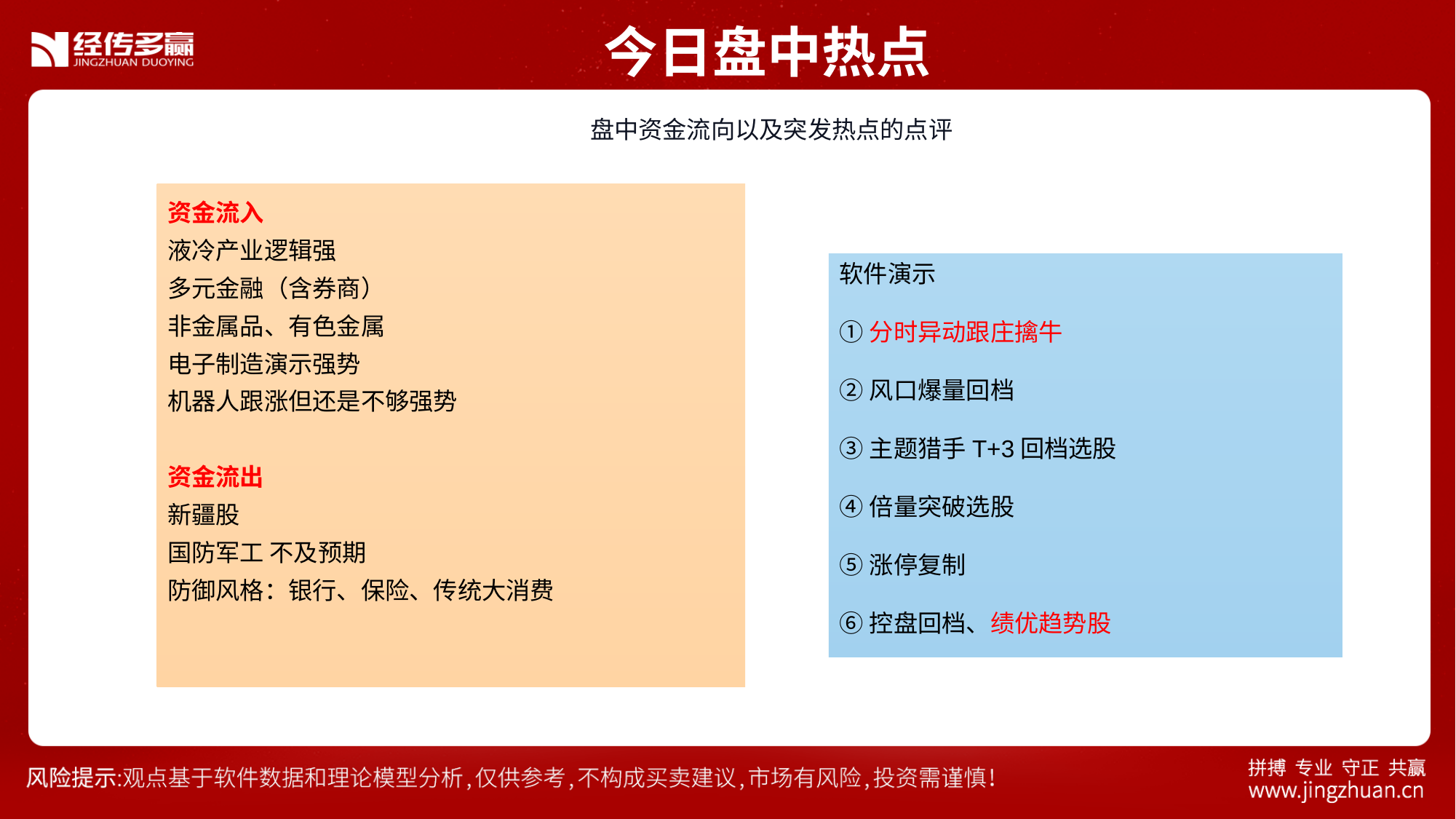

今日盘中热点
          盘中资金流向以及突发热点的点评

资金流入
液冷产业逻辑强
多元金融（含券商）
非金属品、有色金属
电子制造演示强势
机器人跟涨但还是不够强势

资金流出
新疆股
国防军工 不及预期
防御风格：银行、保险、传统大消费
软件演示

①分时异动跟庄擒牛

②风口爆量回档

③主题猎手T+3回档选股

④倍量突破选股

⑤涨停复制

⑥控盘回档、绩优趋势股